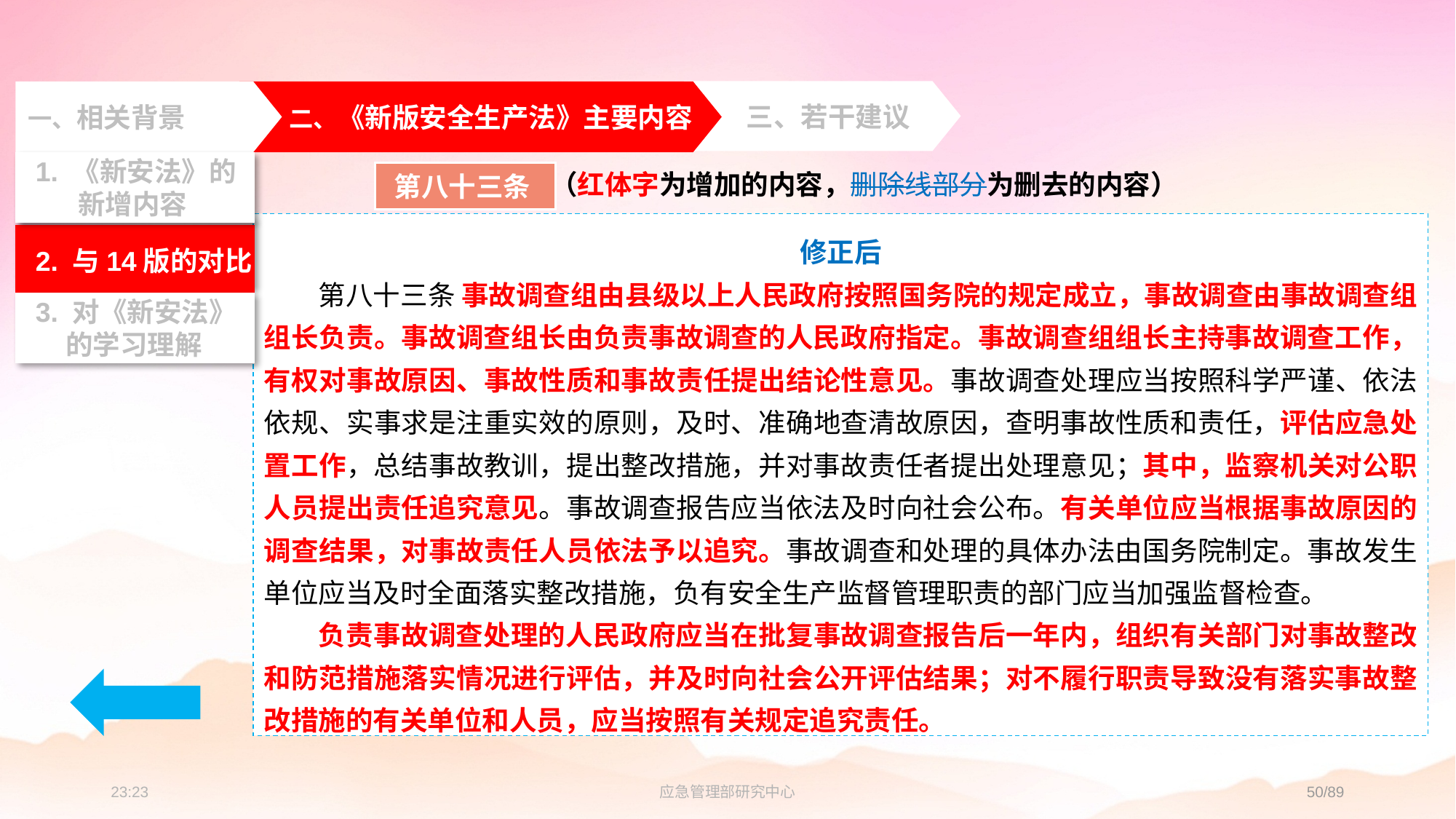

三、若干建议
一、相关背景
     二、《新版安全生产法》主要内容
 2. 与14版的对比
 3. 对《新安法》
     的学习理解
 1. 《新安法》的
       新增内容
（红体字为增加的内容，删除线部分为删去的内容）
第八十三条
修正后
第八十三条 事故调查组由县级以上人民政府按照国务院的规定成立，事故调查由事故调查组组长负责。事故调查组长由负责事故调查的人民政府指定。事故调查组组长主持事故调查工作，有权对事故原因、事故性质和事故责任提出结论性意见。事故调查处理应当按照科学严谨、依法依规、实事求是注重实效的原则，及时、准确地查清故原因，查明事故性质和责任，评估应急处置工作，总结事故教训，提出整改措施，并对事故责任者提出处理意见；其中，监察机关对公职人员提出责任追究意见。事故调查报告应当依法及时向社会公布。有关单位应当根据事故原因的调查结果，对事故责任人员依法予以追究。事故调查和处理的具体办法由国务院制定。事故发生单位应当及时全面落实整改措施，负有安全生产监督管理职责的部门应当加强监督检查。
负责事故调查处理的人民政府应当在批复事故调查报告后一年内，组织有关部门对事故整改和防范措施落实情况进行评估，并及时向社会公开评估结果；对不履行职责导致没有落实事故整改措施的有关单位和人员，应当按照有关规定追究责任。

23:23
应急管理部研究中心
50/89